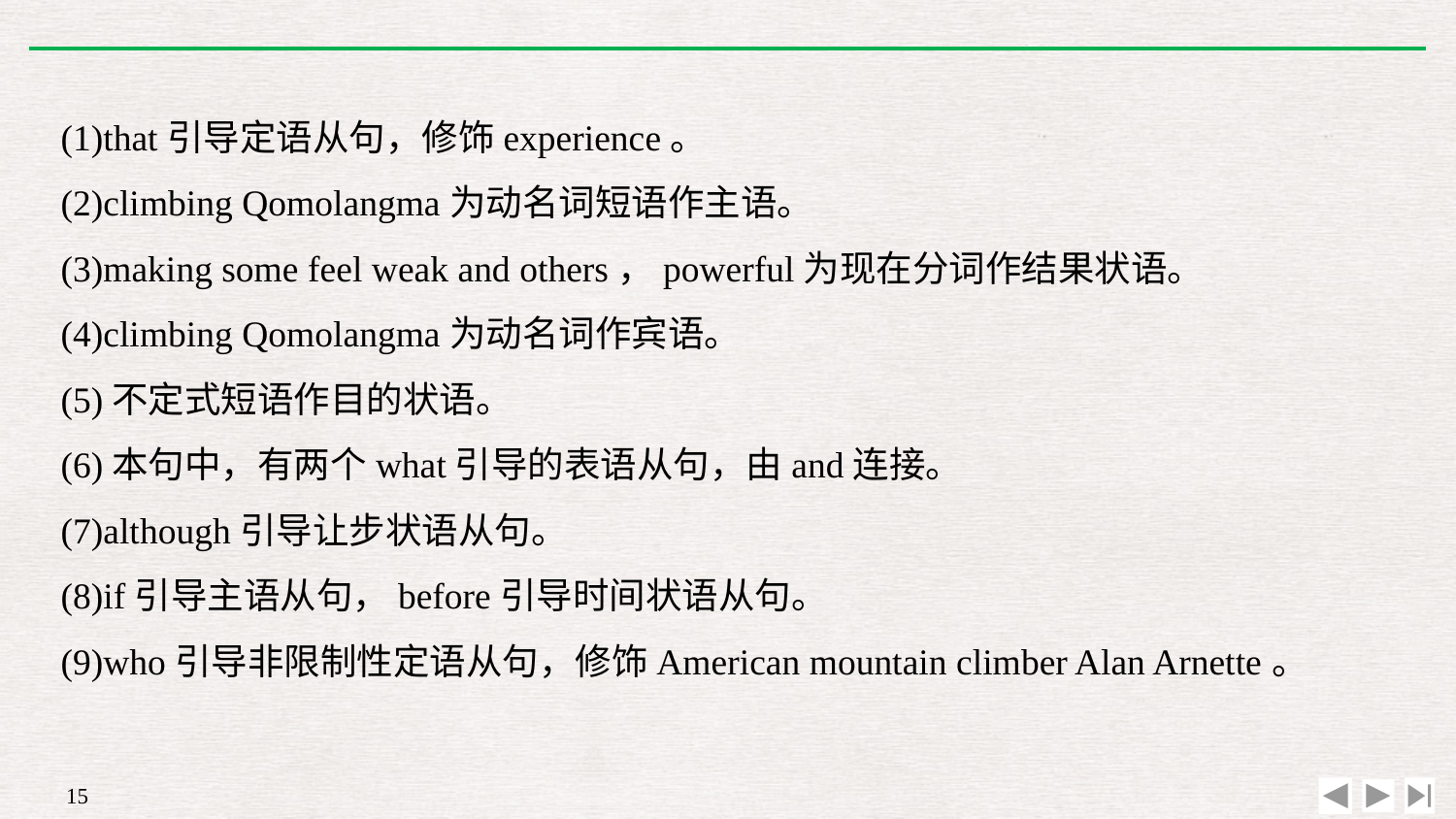

(1)that引导定语从句，修饰experience。
(2)climbing Qomolangma为动名词短语作主语。
(3)making some feel weak and others，powerful为现在分词作结果状语。
(4)climbing Qomolangma为动名词作宾语。
(5)不定式短语作目的状语。
(6)本句中，有两个what引导的表语从句，由and连接。
(7)although引导让步状语从句。
(8)if引导主语从句，before引导时间状语从句。
(9)who引导非限制性定语从句，修饰American mountain climber Alan Arnette。